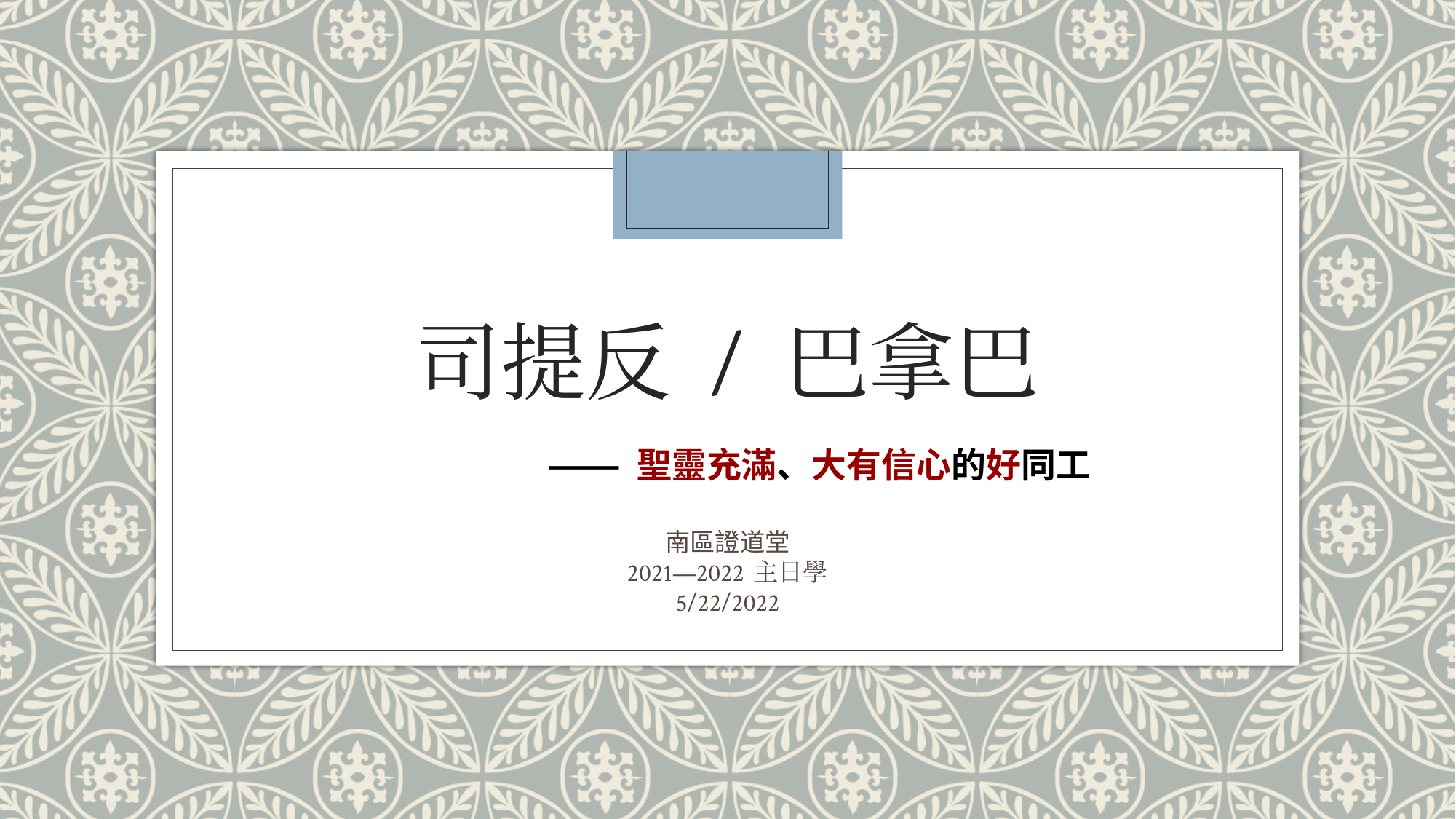

# 司提反 / 巴拿巴
—— 聖靈充滿、大有信心的好同工
南區證道堂
2021—2022 主日學
5/22/2022